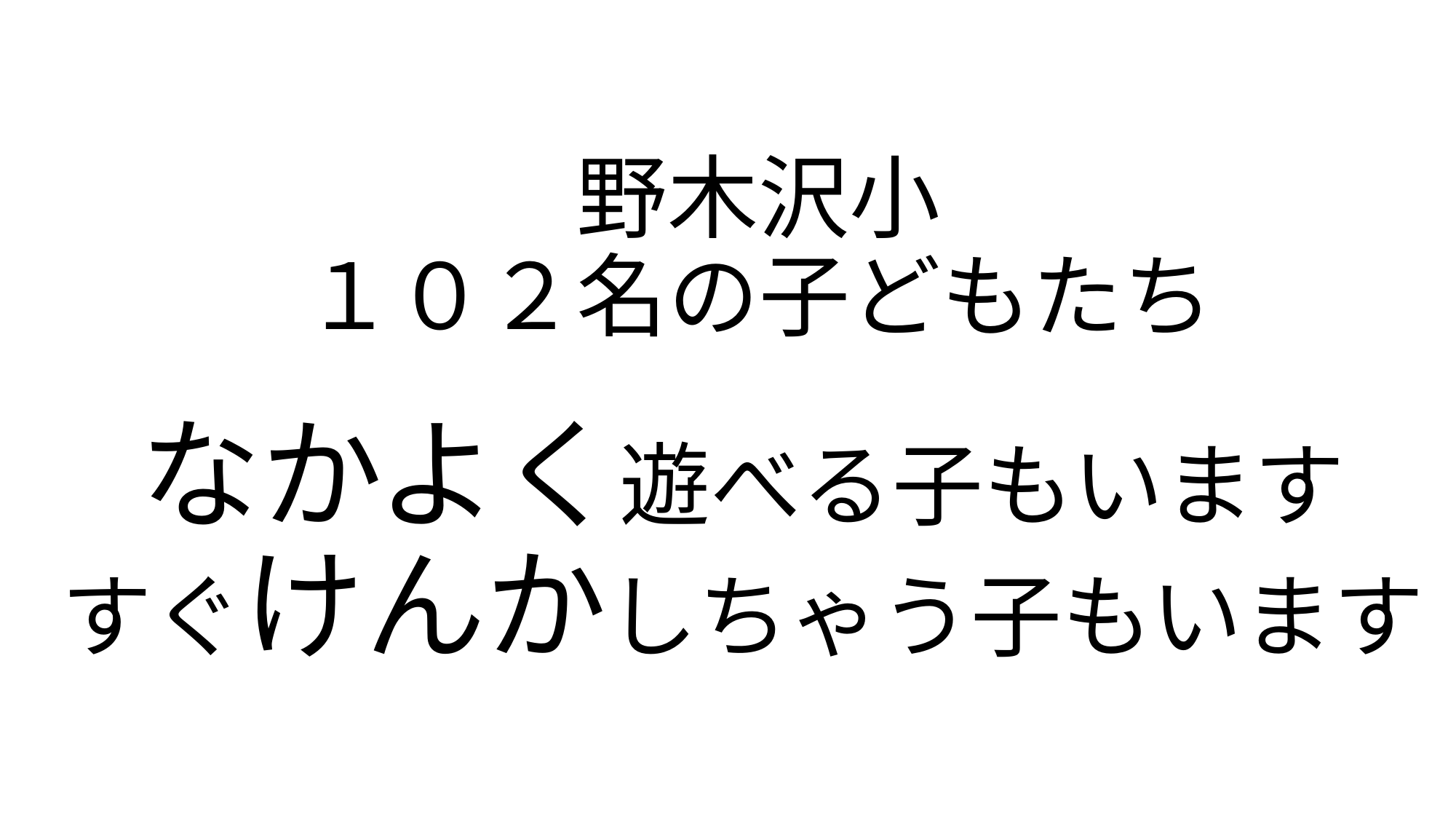

# 野木沢小 １０２名の子どもたち
なかよく遊べる子もいます
すぐけんかしちゃう子もいます